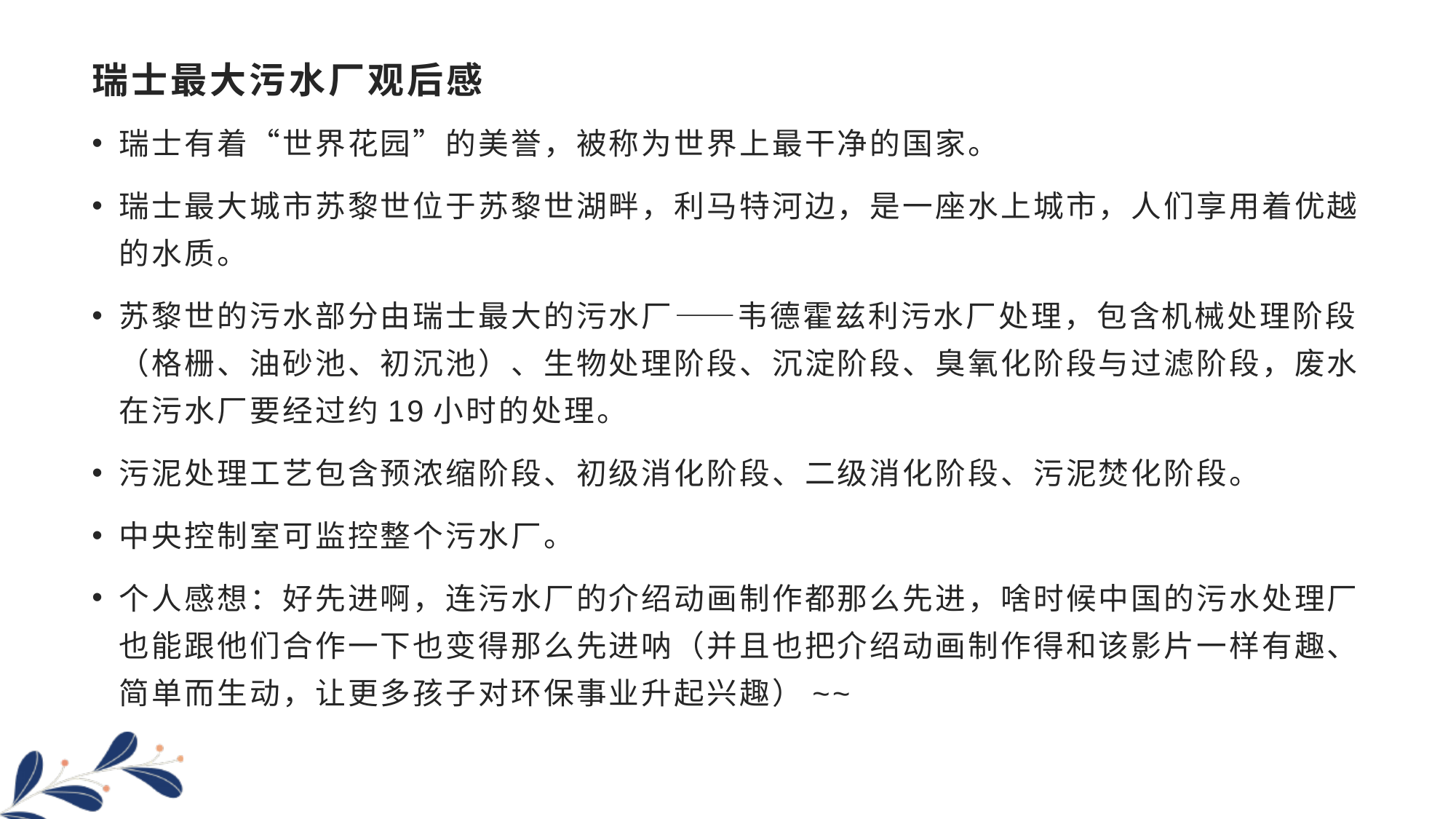

# 瑞士最大污水厂观后感
瑞士有着“世界花园”的美誉，被称为世界上最干净的国家。
瑞士最大城市苏黎世位于苏黎世湖畔，利马特河边，是一座水上城市，人们享用着优越的水质。
苏黎世的污水部分由瑞士最大的污水厂——韦德霍兹利污水厂处理，包含机械处理阶段（格栅、油砂池、初沉池）、生物处理阶段、沉淀阶段、臭氧化阶段与过滤阶段，废水在污水厂要经过约19小时的处理。
污泥处理工艺包含预浓缩阶段、初级消化阶段、二级消化阶段、污泥焚化阶段。
中央控制室可监控整个污水厂。
个人感想：好先进啊，连污水厂的介绍动画制作都那么先进，啥时候中国的污水处理厂也能跟他们合作一下也变得那么先进呐（并且也把介绍动画制作得和该影片一样有趣、简单而生动，让更多孩子对环保事业升起兴趣）~~